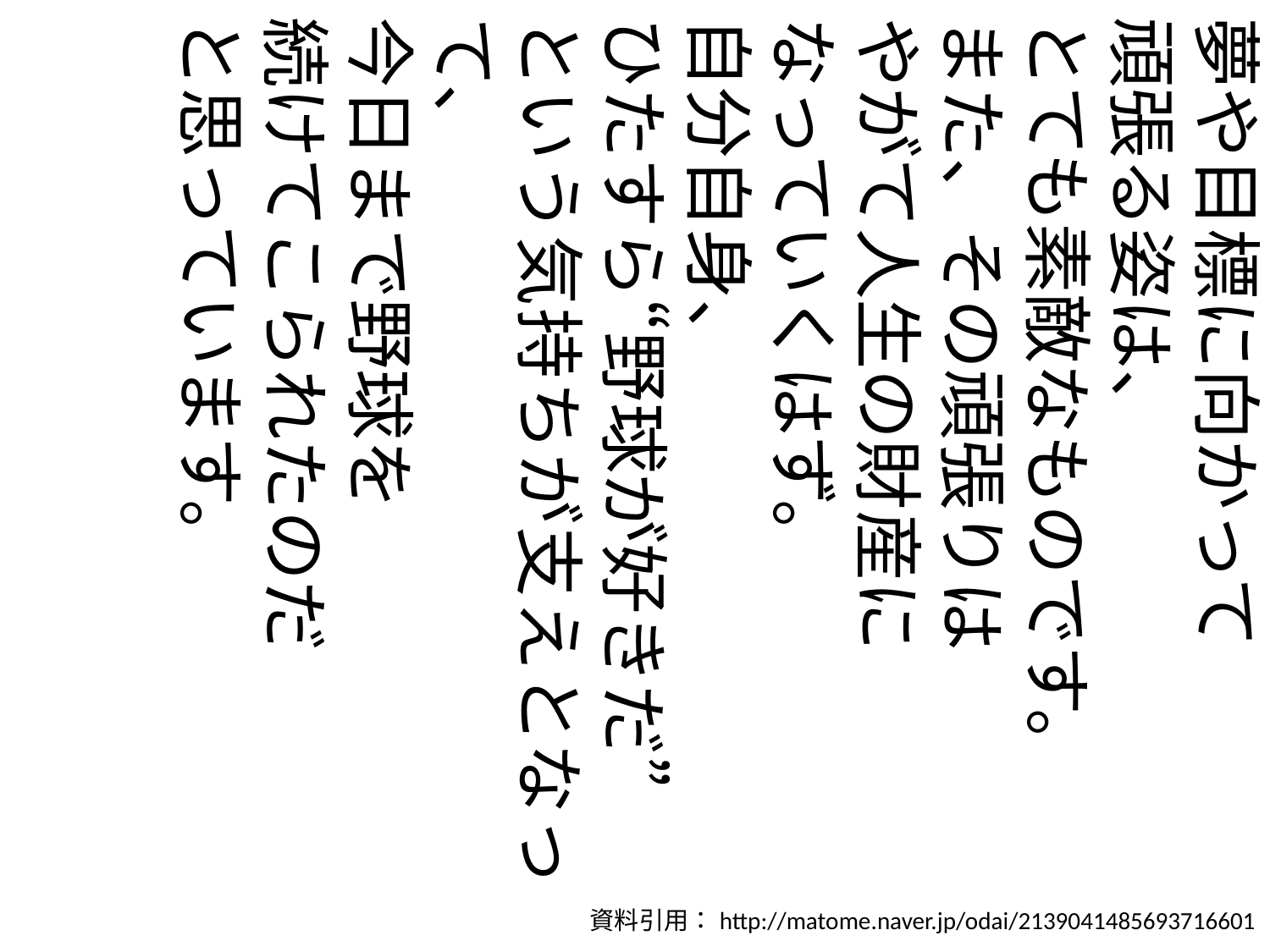

夢や目標に向かって
頑張る姿は、
とても素敵なものです。
また、その頑張りは
やがて人生の財産に
なっていくはず。
自分自身、
ひたすら“野球が好きだ”
という気持ちが支えとなって、
今日まで野球を
続けてこられたのだ
と思っています。
資料引用：http://matome.naver.jp/odai/2139041485693716601